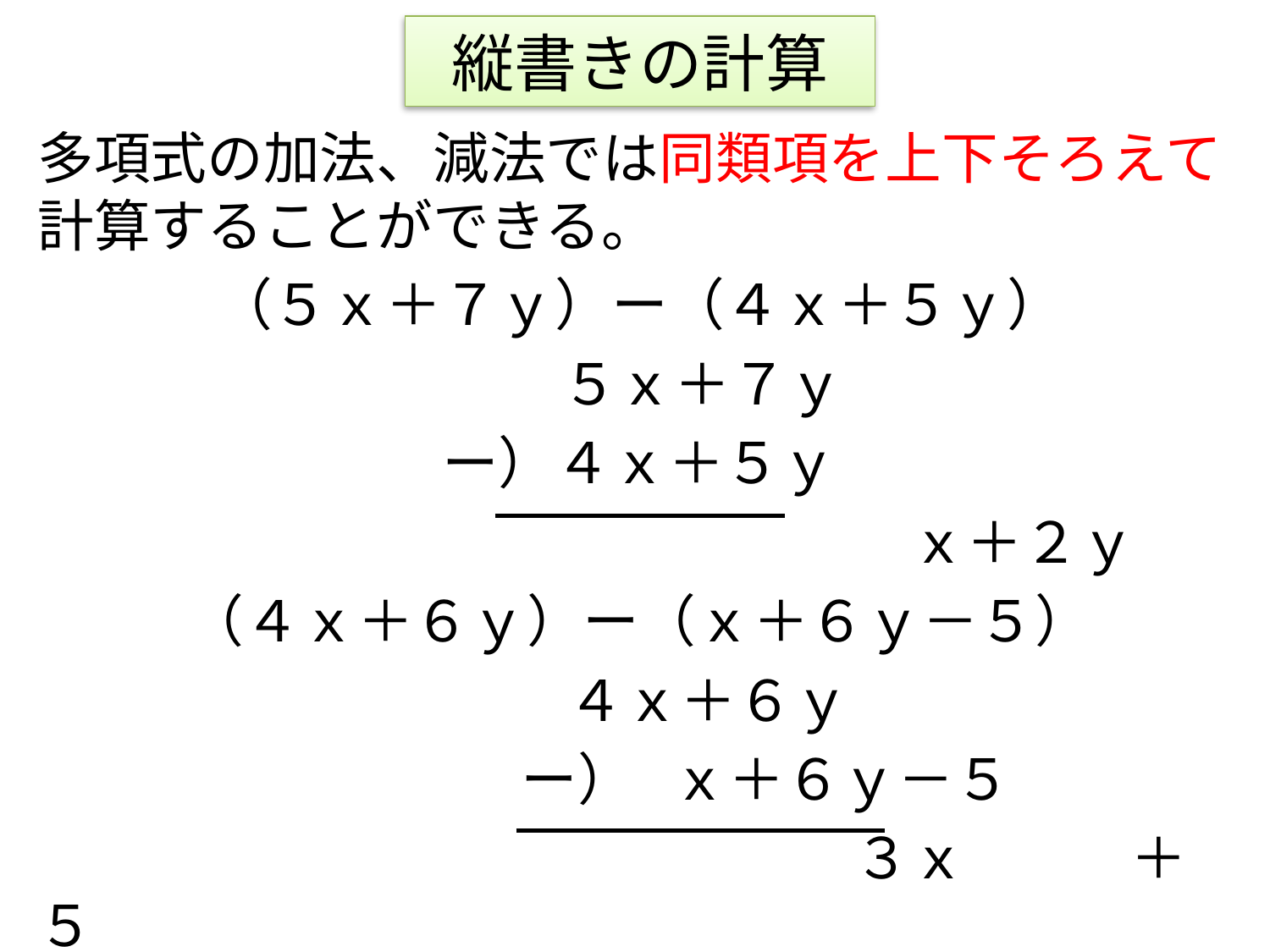

# 縦書きの計算
多項式の加法、減法では同類項を上下そろえて計算することができる。
（５ｘ＋７ｙ）ー（４ｘ＋５ｙ）
　 　５ｘ＋７ｙ
ー）４ｘ＋５ｙ
　　　　　　　　　　　　　　  　ｘ＋２ｙ
（４ｘ＋６ｙ）ー（ｘ＋６ｙ－５）
　 　 ４ｘ＋６ｙ
                                     ー）   ｘ＋６ｙ－５
　　　　　　　　　　　　　　  ３ｘ　　    ＋５